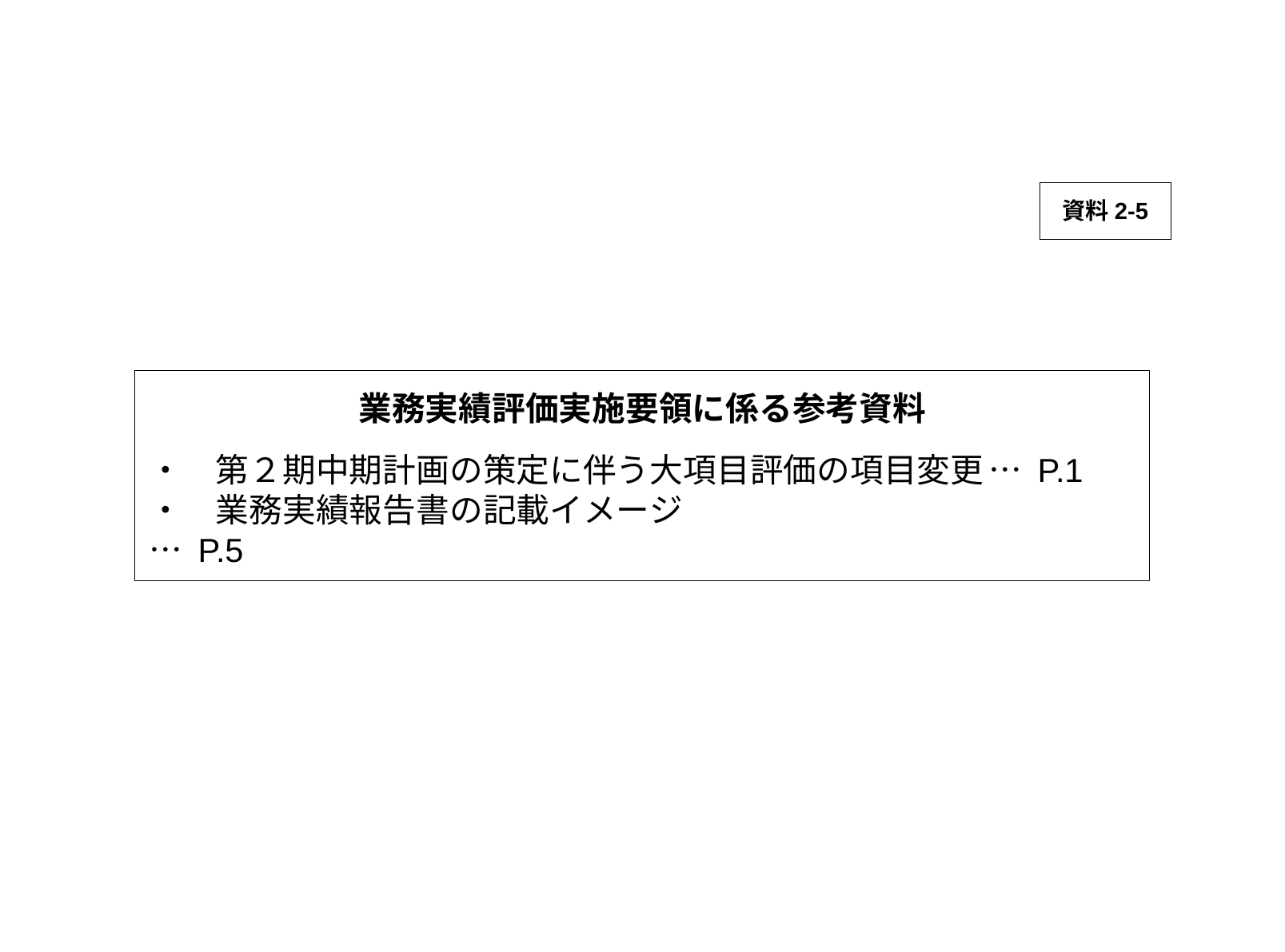

資料2-5

業務実績評価実施要領に係る参考資料

・　第２期中期計画の策定に伴う大項目評価の項目変更	… P.1
・　業務実績報告書の記載イメージ				… P.5